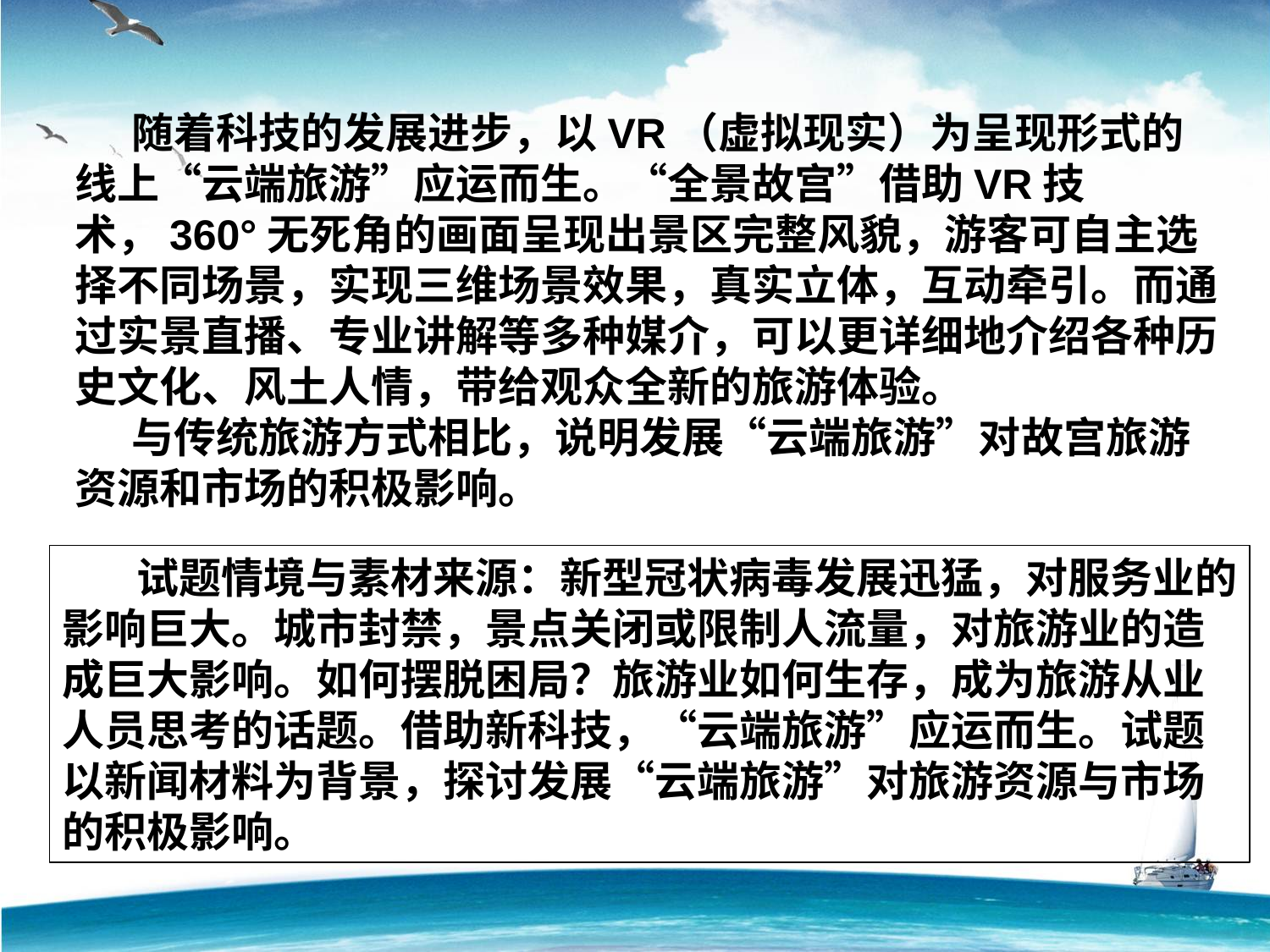

随着科技的发展进步，以VR（虚拟现实）为呈现形式的线上“云端旅游”应运而生。“全景故宫”借助VR技术，360°无死角的画面呈现出景区完整风貌，游客可自主选择不同场景，实现三维场景效果，真实立体，互动牵引。而通过实景直播、专业讲解等多种媒介，可以更详细地介绍各种历史文化、风土人情，带给观众全新的旅游体验。
  与传统旅游方式相比，说明发展“云端旅游”对故宫旅游资源和市场的积极影响。
        试题情境与素材来源：新型冠状病毒发展迅猛，对服务业的影响巨大。城市封禁，景点关闭或限制人流量，对旅游业的造成巨大影响。如何摆脱困局？旅游业如何生存，成为旅游从业人员思考的话题。借助新科技，“云端旅游”应运而生。试题以新闻材料为背景，探讨发展“云端旅游”对旅游资源与市场的积极影响。